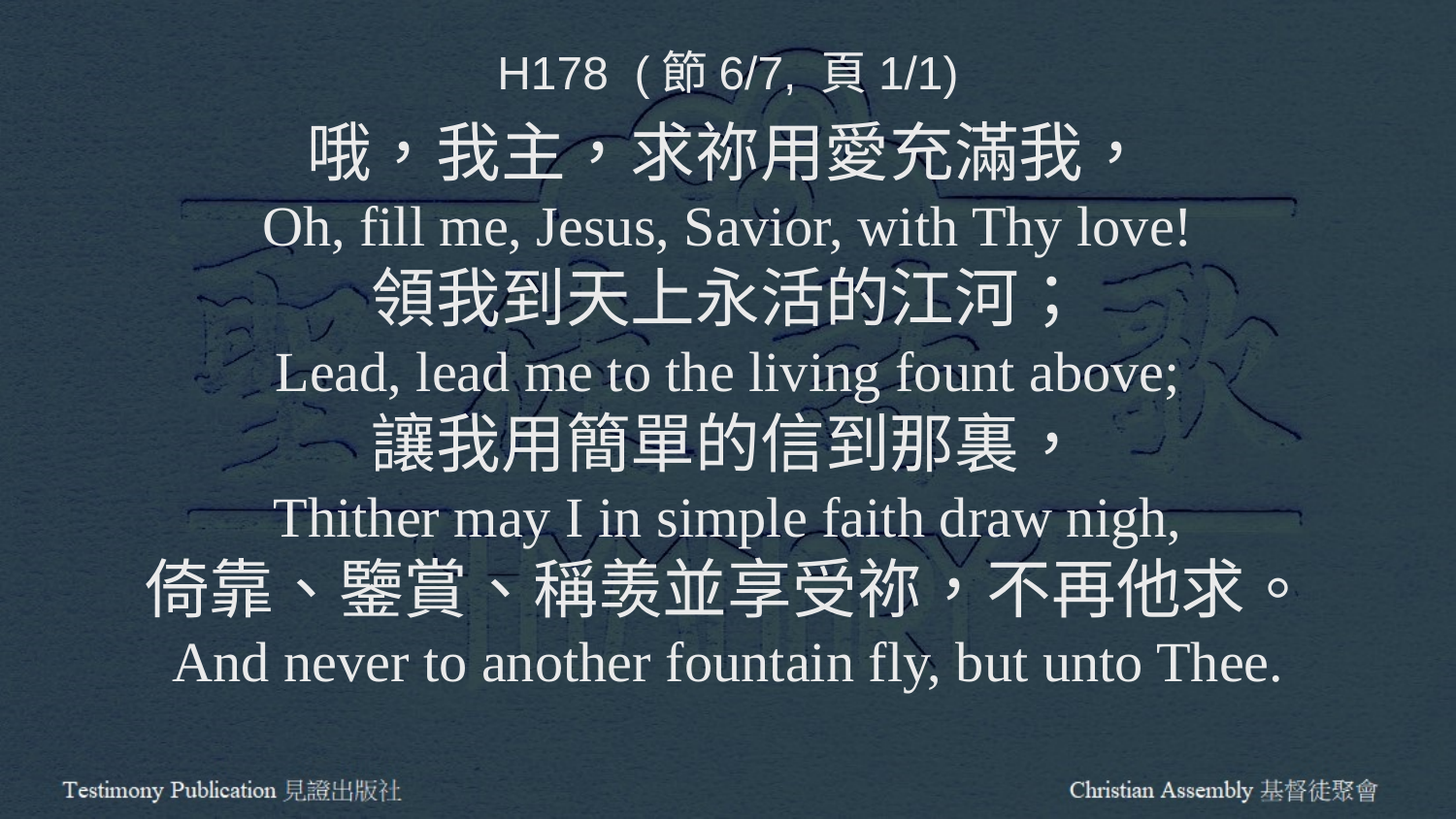

H178  (節6/7, 頁1/1)
哦，我主，求祢用愛充滿我，
Oh, fill me, Jesus, Savior, with Thy love!
領我到天上永活的江河；
Lead, lead me to the living fount above;
讓我用簡單的信到那裏，
Thither may I in simple faith draw nigh,
倚靠、鑒賞、稱羡並享受祢，不再他求。
And never to another fountain fly, but unto Thee.